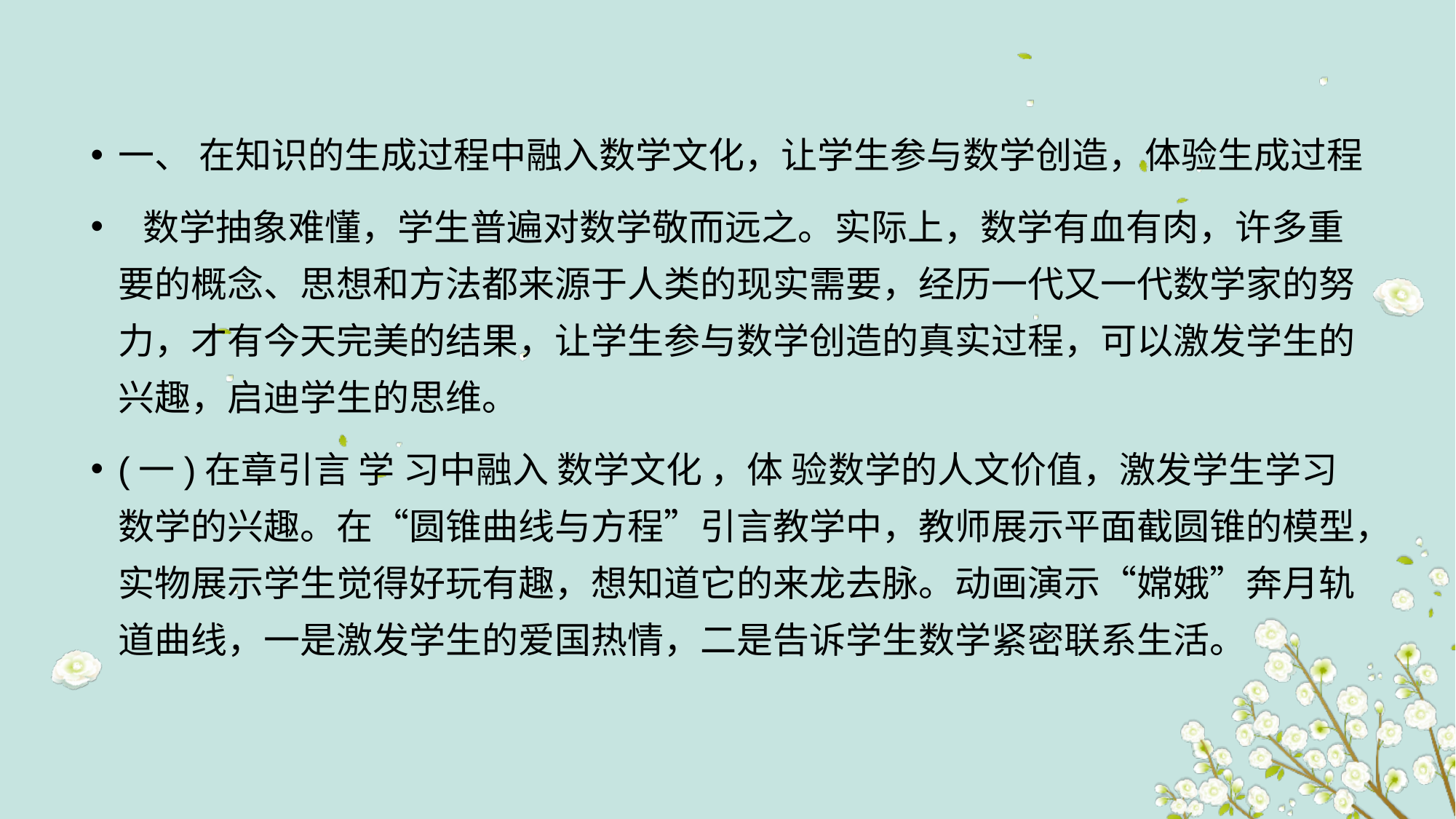

一、 在知识的生成过程中融入数学文化，让学生参与数学创造，体验生成过程
  数学抽象难懂，学生普遍对数学敬而远之。实际上，数学有血有肉，许多重要的概念、思想和方法都来源于人类的现实需要，经历一代又一代数学家的努力，才有今天完美的结果，让学生参与数学创造的真实过程，可以激发学生的兴趣，启迪学生的思维。
(一)在章引言 学 习中融入 数学文化 ，体 验数学的人文价值，激发学生学习数学的兴趣。在“圆锥曲线与方程”引言教学中，教师展示平面截圆锥的模型，实物展示学生觉得好玩有趣，想知道它的来龙去脉。动画演示“嫦娥”奔月轨道曲线，一是激发学生的爱国热情，二是告诉学生数学紧密联系生活。